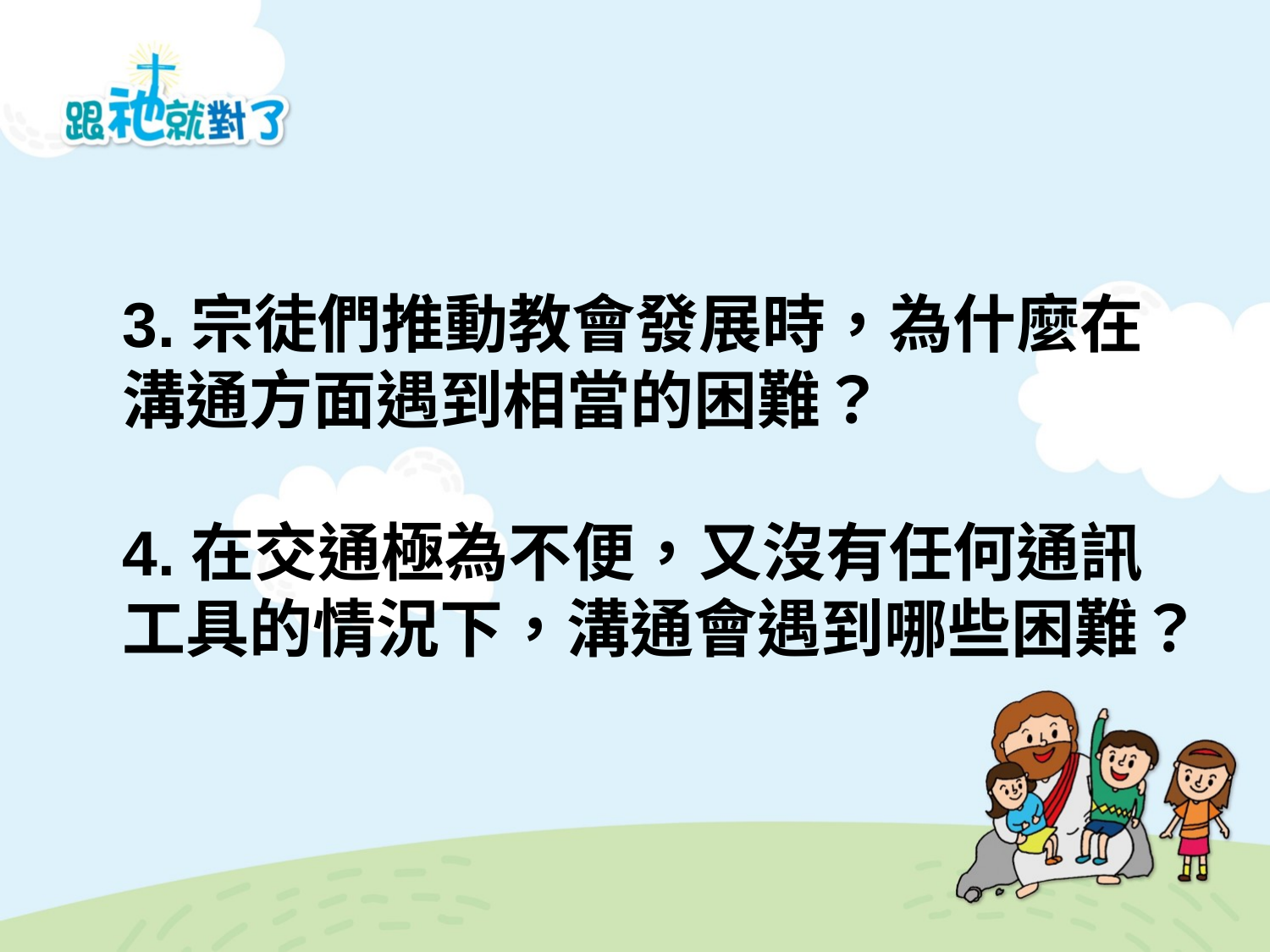

3.宗徒們推動教會發展時，為什麼在溝通方面遇到相當的困難？

4.在交通極為不便，又沒有任何通訊工具的情況下，溝通會遇到哪些困難？